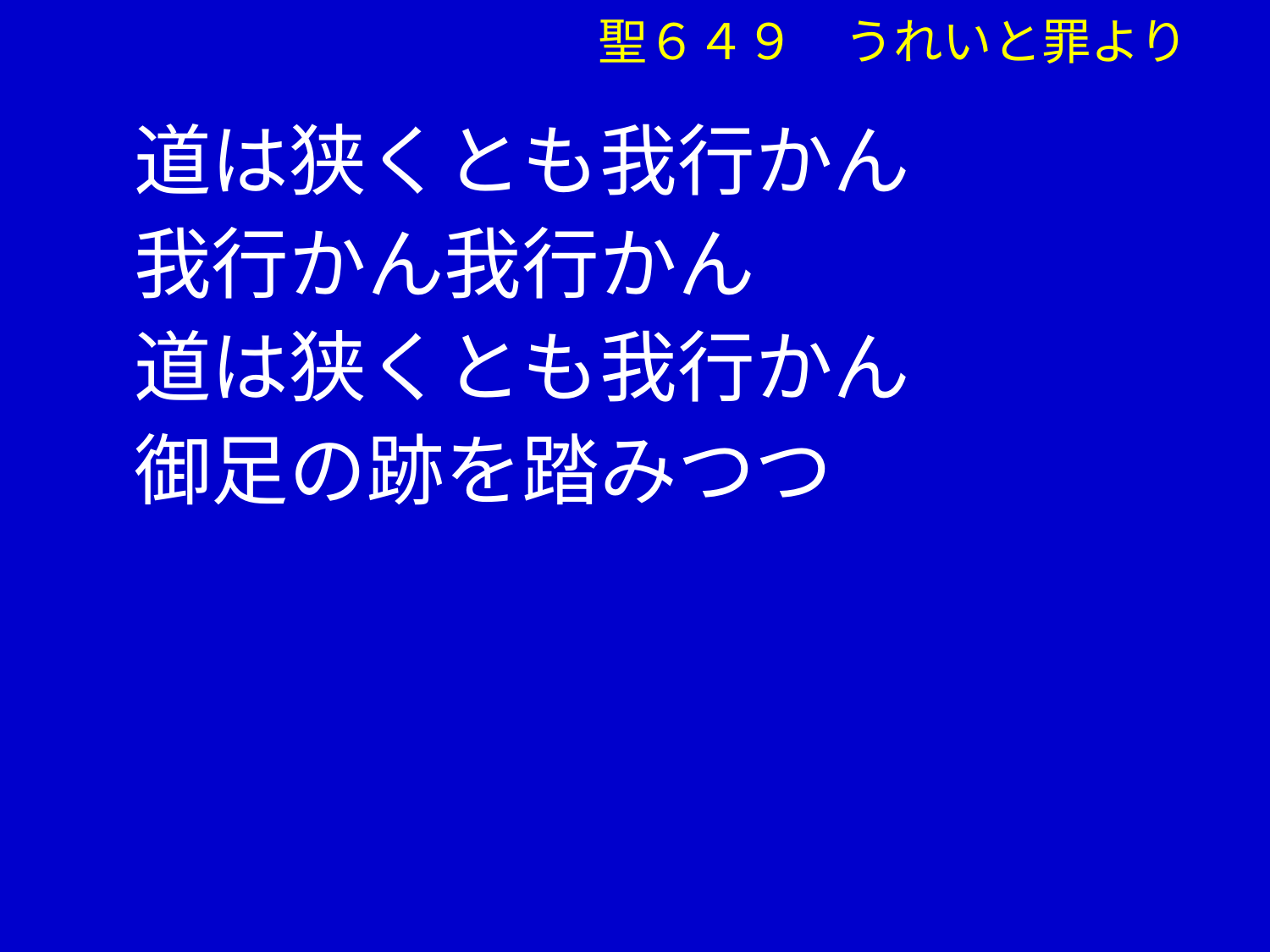

聖６４９　うれいと罪より
道は狭くとも我行かん
我行かん我行かん
道は狭くとも我行かん
御足の跡を踏みつつ